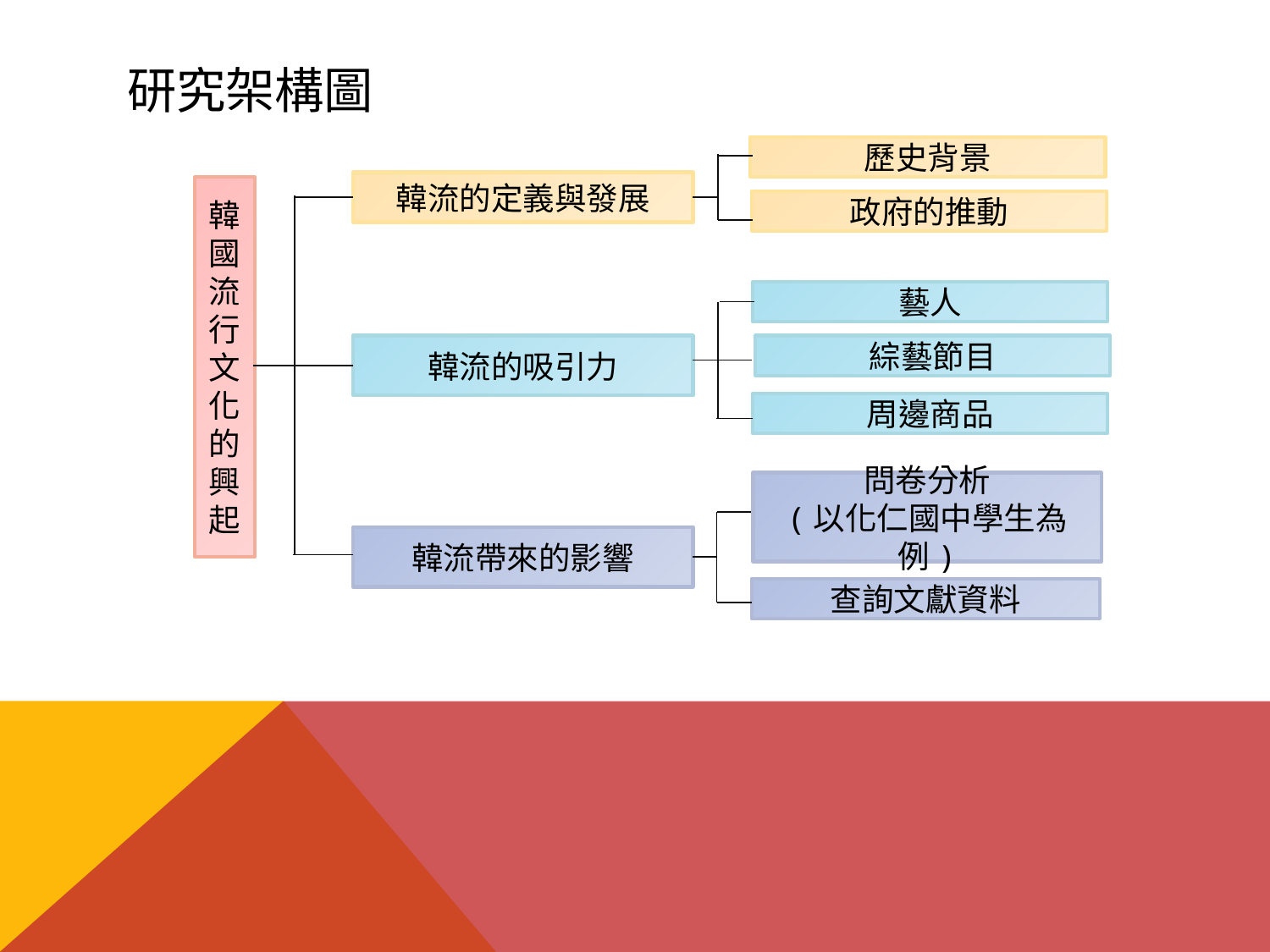

# 研究架構圖
歷史背景
韓流的定義與發展
韓國流行文化的興起
政府的推動
藝人
韓流的吸引力
綜藝節目
周邊商品
問卷分析
(以化仁國中學生為例)
韓流帶來的影響
查詢文獻資料